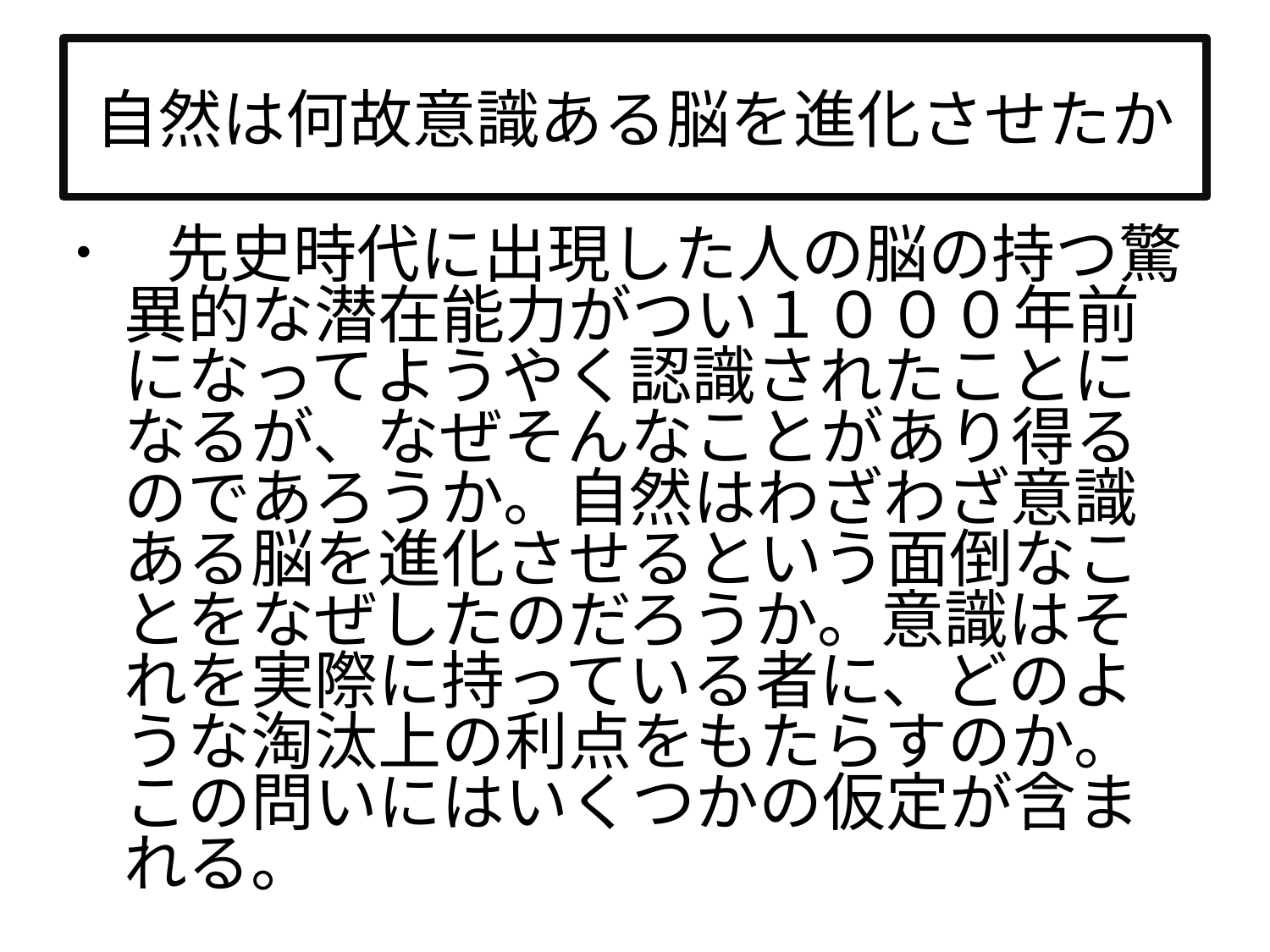

# 自然は何故意識ある脳を進化させたか
　先史時代に出現した人の脳の持つ驚異的な潜在能力がつい１０００年前になってようやく認識されたことになるが、なぜそんなことがあり得るのであろうか。自然はわざわざ意識ある脳を進化させるという面倒なことをなぜしたのだろうか。意識はそれを実際に持っている者に、どのような淘汰上の利点をもたらすのか。この問いにはいくつかの仮定が含まれる。